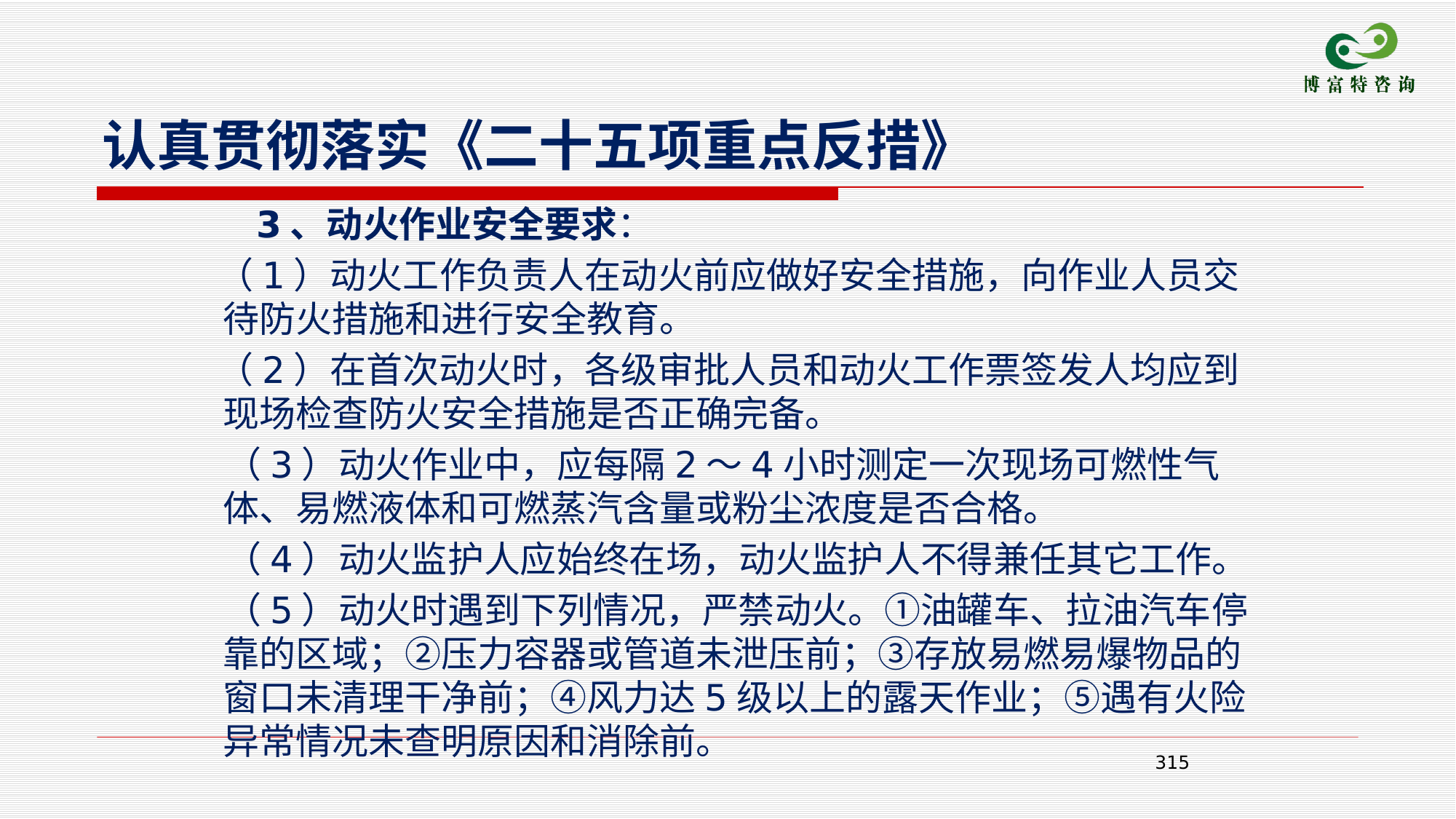

认真贯彻落实《二十五项重点反措》
       3、动火作业安全要求：
     （1）动火工作负责人在动火前应做好安全措施，向作业人员交待防火措施和进行安全教育。
     （2）在首次动火时，各级审批人员和动火工作票签发人均应到现场检查防火安全措施是否正确完备。
      （3）动火作业中，应每隔2～4小时测定一次现场可燃性气体、易燃液体和可燃蒸汽含量或粉尘浓度是否合格。
      （4）动火监护人应始终在场，动火监护人不得兼任其它工作。
      （5）动火时遇到下列情况，严禁动火。①油罐车、拉油汽车停靠的区域；②压力容器或管道未泄压前；③存放易燃易爆物品的窗口未清理干净前；④风力达5级以上的露天作业；⑤遇有火险异常情况未查明原因和消除前。

315